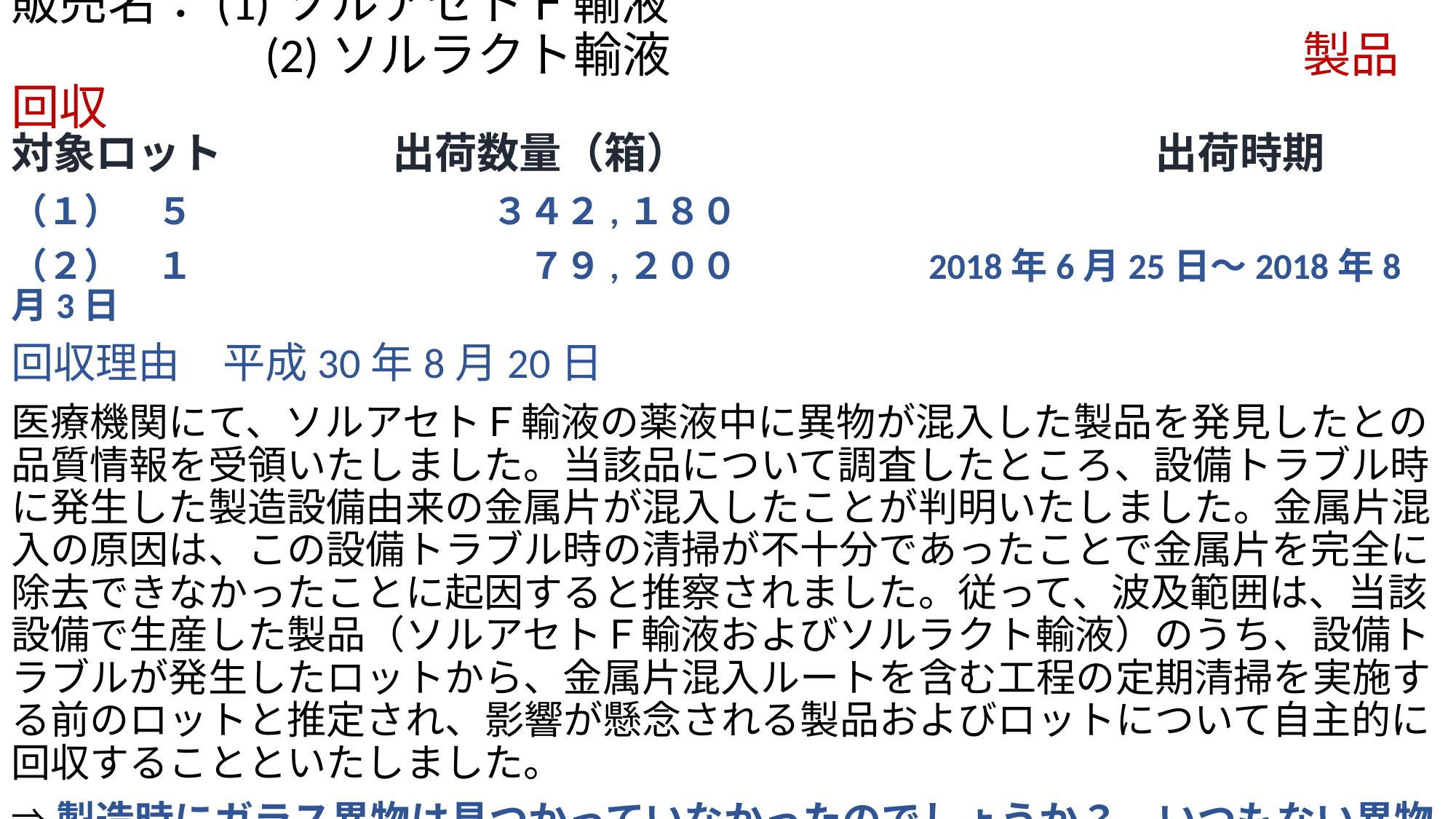

# 販売名：(1)ソルアセトＦ輸液 　　　　　(2)ソルラクト輸液　　　　　　　　　　　　　製品回収
対象ロット　　　　出荷数量（箱）　　　　　　　　　　　出荷時期
（１）　５　　　　　　　　 ３４２,１８０
（２）　１　　　　　　　　　 ７９,２００　　　         2018年6月25日～2018年8月3日
回収理由　平成30年8月20日
医療機関にて、ソルアセトＦ輸液の薬液中に異物が混入した製品を発見したとの品質情報を受領いたしました。当該品について調査したところ、設備トラブル時に発生した製造設備由来の金属片が混入したことが判明いたしました。金属片混入の原因は、この設備トラブル時の清掃が不十分であったことで金属片を完全に除去できなかったことに起因すると推察されました。従って、波及範囲は、当該設備で生産した製品（ソルアセトＦ輸液およびソルラクト輸液）のうち、設備トラブルが発生したロットから、金属片混入ルートを含む工程の定期清掃を実施する前のロットと推定され、影響が懸念される製品およびロットについて自主的に回収することといたしました。
⇒製造時にガラス異物は見つかっていなかったのでしょうか？　いつもない異物が見つかったら逸脱報告を出し、調査することが重要です。３H,５Hの一つ普段と違う。